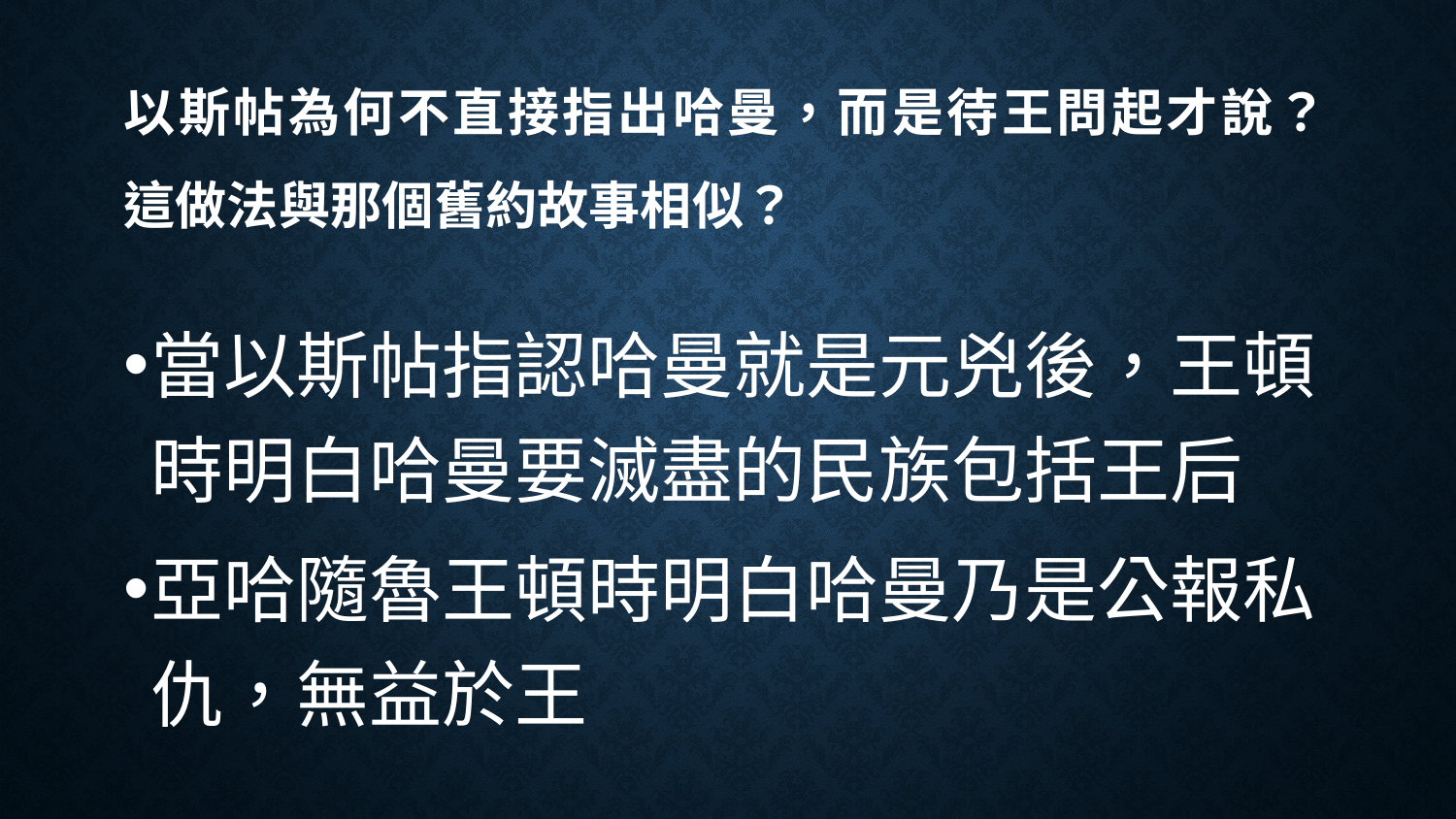

# 以斯帖為何不直接指出哈曼，而是待王問起才說？ 這做法與那個舊約故事相似？
當以斯帖指認哈曼就是元兇後，王頓時明白哈曼要滅盡的民族包括王后
亞哈隨魯王頓時明白哈曼乃是公報私仇，無益於王